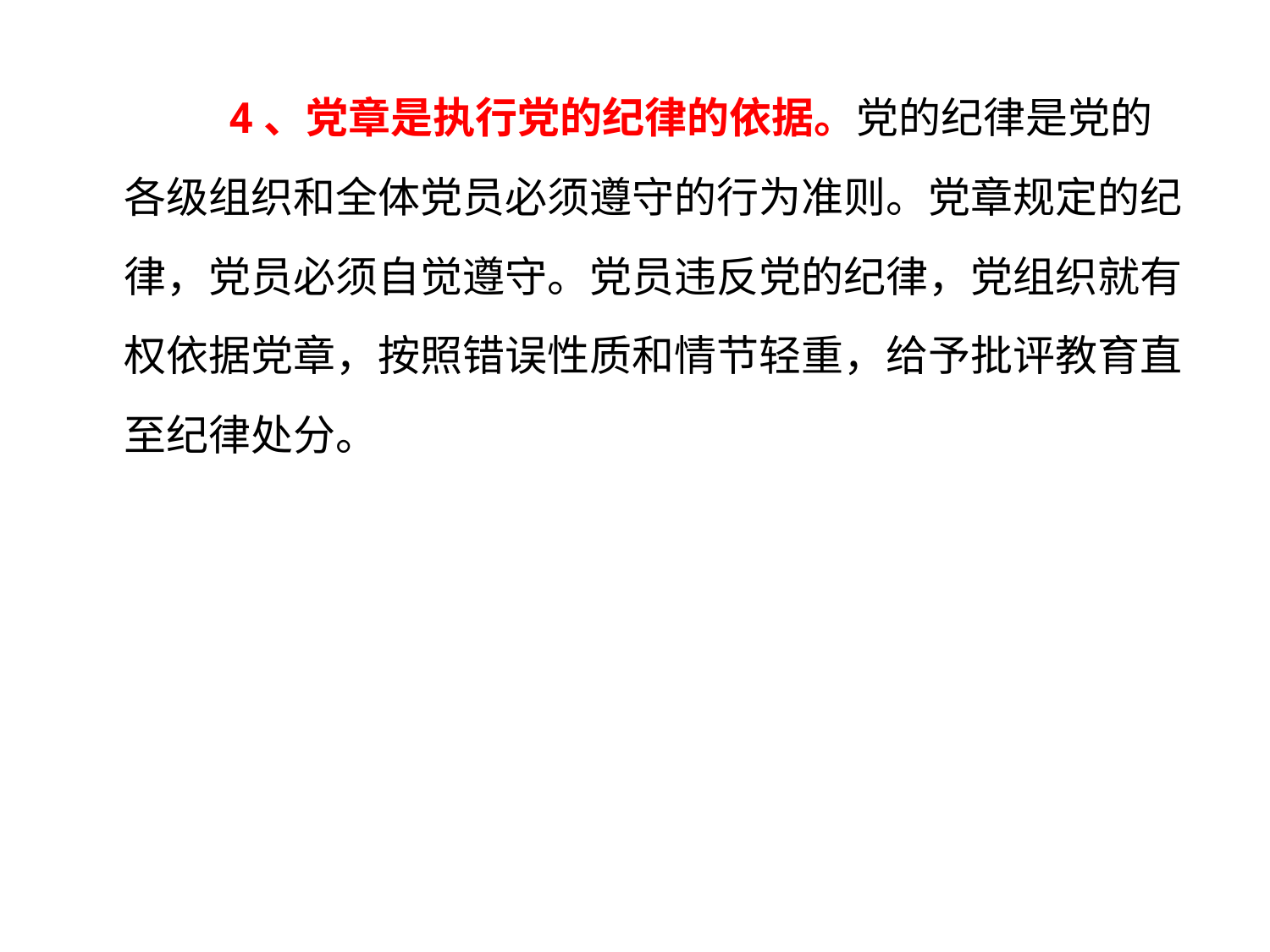

4、党章是执行党的纪律的依据。党的纪律是党的各级组织和全体党员必须遵守的行为准则。党章规定的纪律，党员必须自觉遵守。党员违反党的纪律，党组织就有权依据党章，按照错误性质和情节轻重，给予批评教育直至纪律处分。